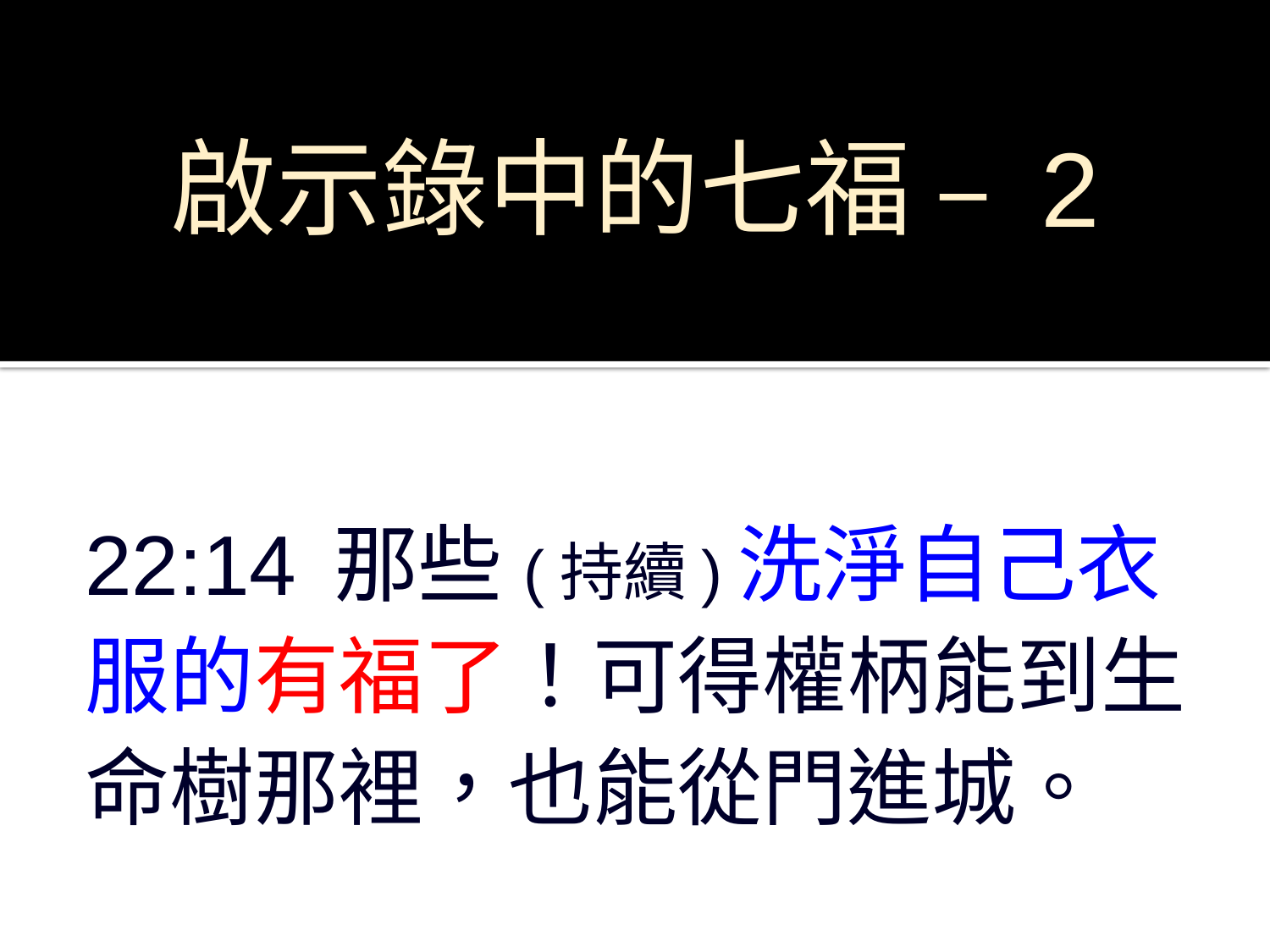

# 啟示錄中的七福 – 2
22:14 那些(持續)洗淨自己衣服的有福了！可得權柄能到生命樹那裡，也能從門進城。